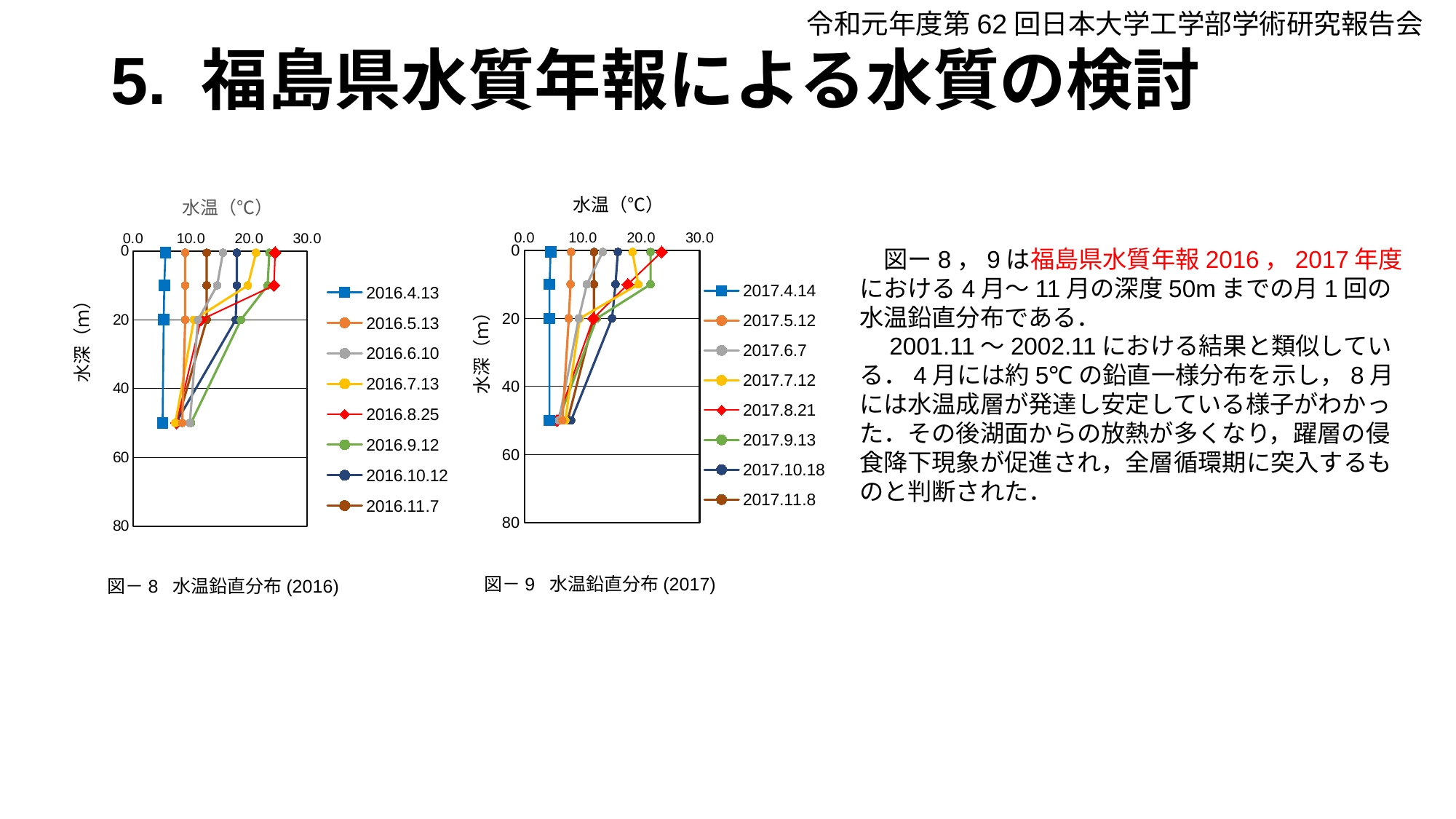

令和元年度第62回日本大学工学部学術研究報告会
# 5. 福島県水質年報による水質の検討

### Chart

| Category | 2017.4.14 | 2017.5.12 | 2017.6.7 | 2017.7.12 | 2017.8.21 | 2017.9.13 | 2017.10.18 | 2017.11.8 |
|---|---|---|---|---|---|---|---|---|

### Chart

| Category | 2016.4.13 | 2016.5.13 | 2016.6.10 | 2016.7.13 | 2016.8.25 | 2016.9.12 | 2016.10.12 | 2016.11.7 |
|---|---|---|---|---|---|---|---|---|
　図ー8，9は福島県水質年報2016，2017年度における4月～11月の深度50mまでの月1回の水温鉛直分布である．
　2001.11～2002.11における結果と類似している．4月には約5℃の鉛直一様分布を示し，8月には水温成層が発達し安定している様子がわかった．その後湖面からの放熱が多くなり，躍層の侵食降下現象が促進され，全層循環期に突入するものと判断された．

図－9  水温鉛直分布(2017)
図－8  水温鉛直分布(2016)